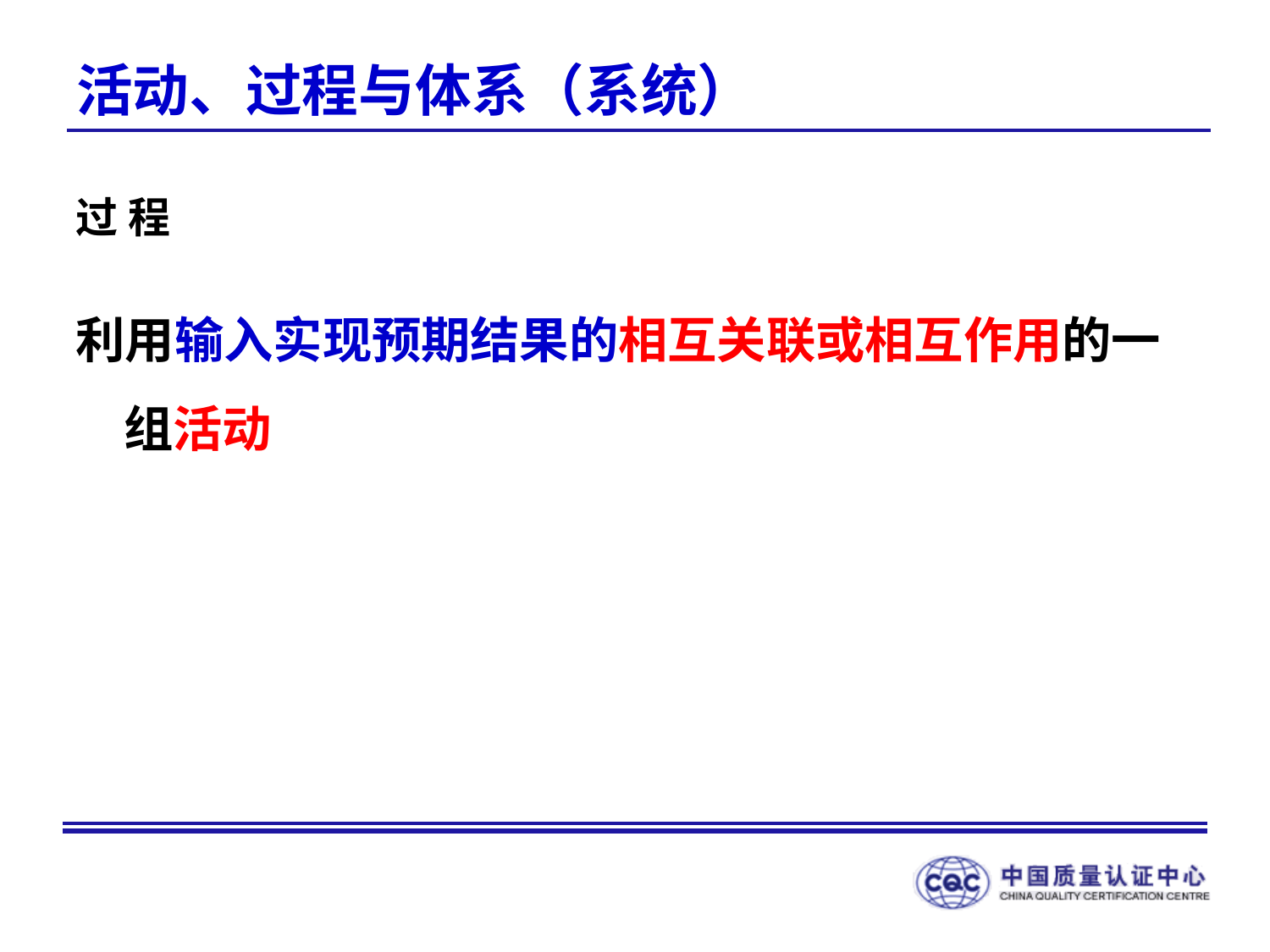

# 活动、过程与体系（系统）
过 程

利用输入实现预期结果的相互关联或相互作用的一组活动